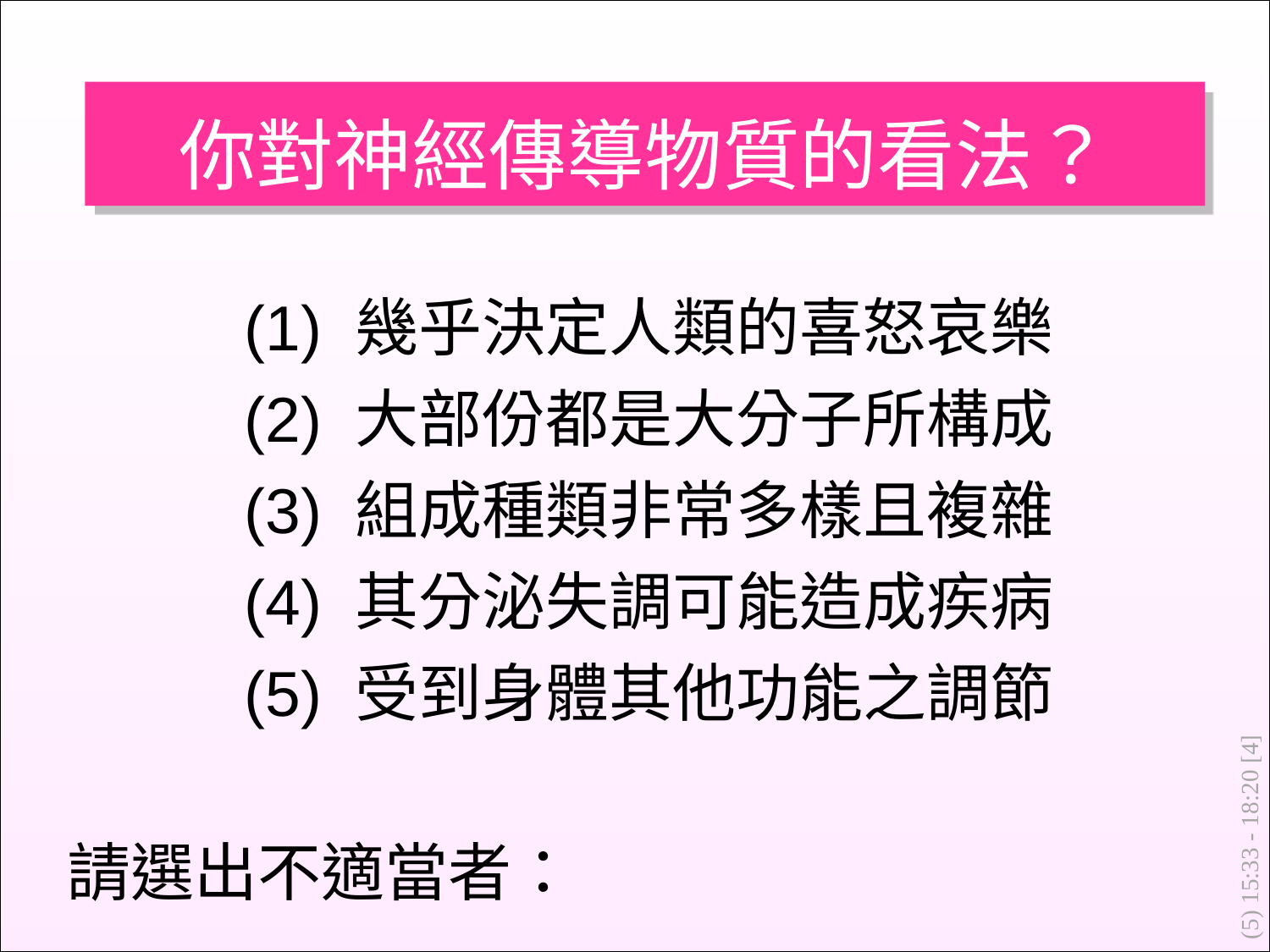

你對神經傳導物質的看法？
(1) 幾乎決定人類的喜怒哀樂
(2) 大部份都是大分子所構成
(3) 組成種類非常多樣且複雜
(4) 其分泌失調可能造成疾病
(5) 受到身體其他功能之調節

(5) 15:33 - 18:20 [4]
請選出不適當者：